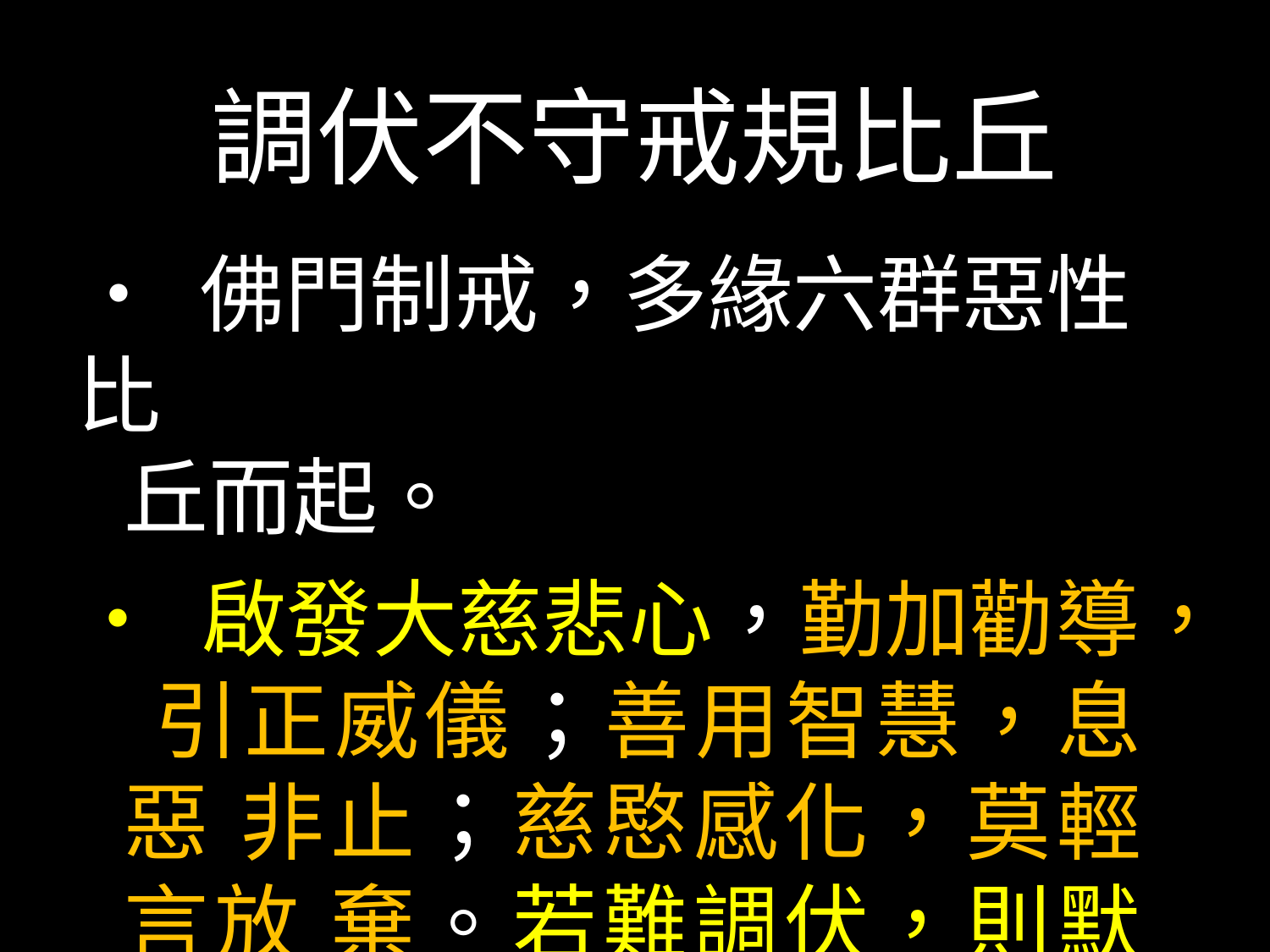

# 調伏不守戒規比丘
• 佛門制戒，多緣六群惡性比
丘而起。
• 啟發大慈悲心，勤加勸導， 引正威儀；善用智慧，息惡 非止；慈愍感化，莫輕言放 棄。若難調伏，則默擯之。